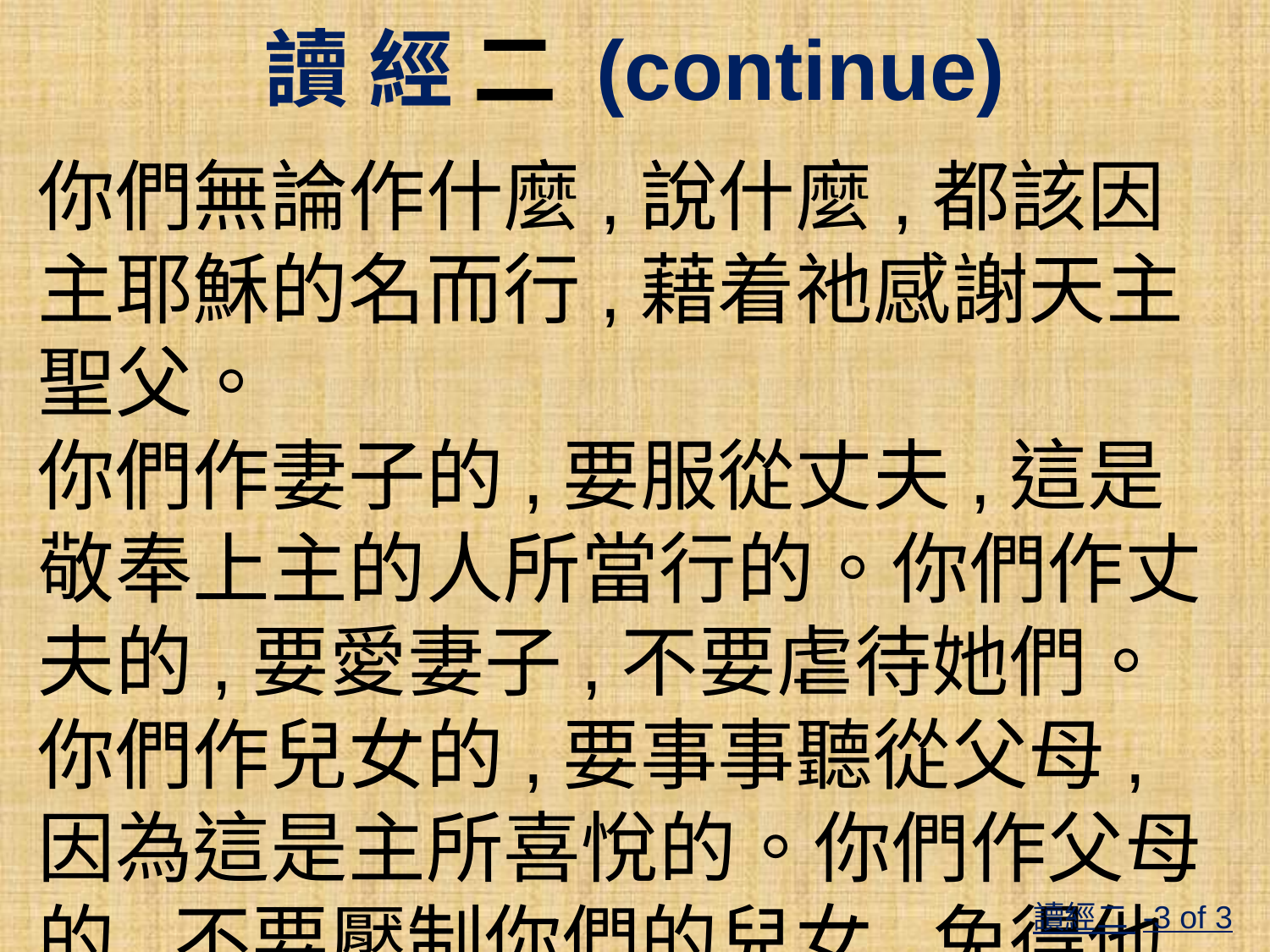

讀 經 二 (continue)

你們無論作什麼,說什麼,都該因主耶穌的名而行,藉着祂感謝天主聖父。
你們作妻子的,要服從丈夫,這是敬奉上主的人所當行的。你們作丈夫的,要愛妻子,不要虐待她們。你們作兒女的,要事事聽從父母,因為這是主所喜悅的。你們作父母的,不要壓制你們的兒女,免得他們灰心喪志。
讀經二 -3 of 3